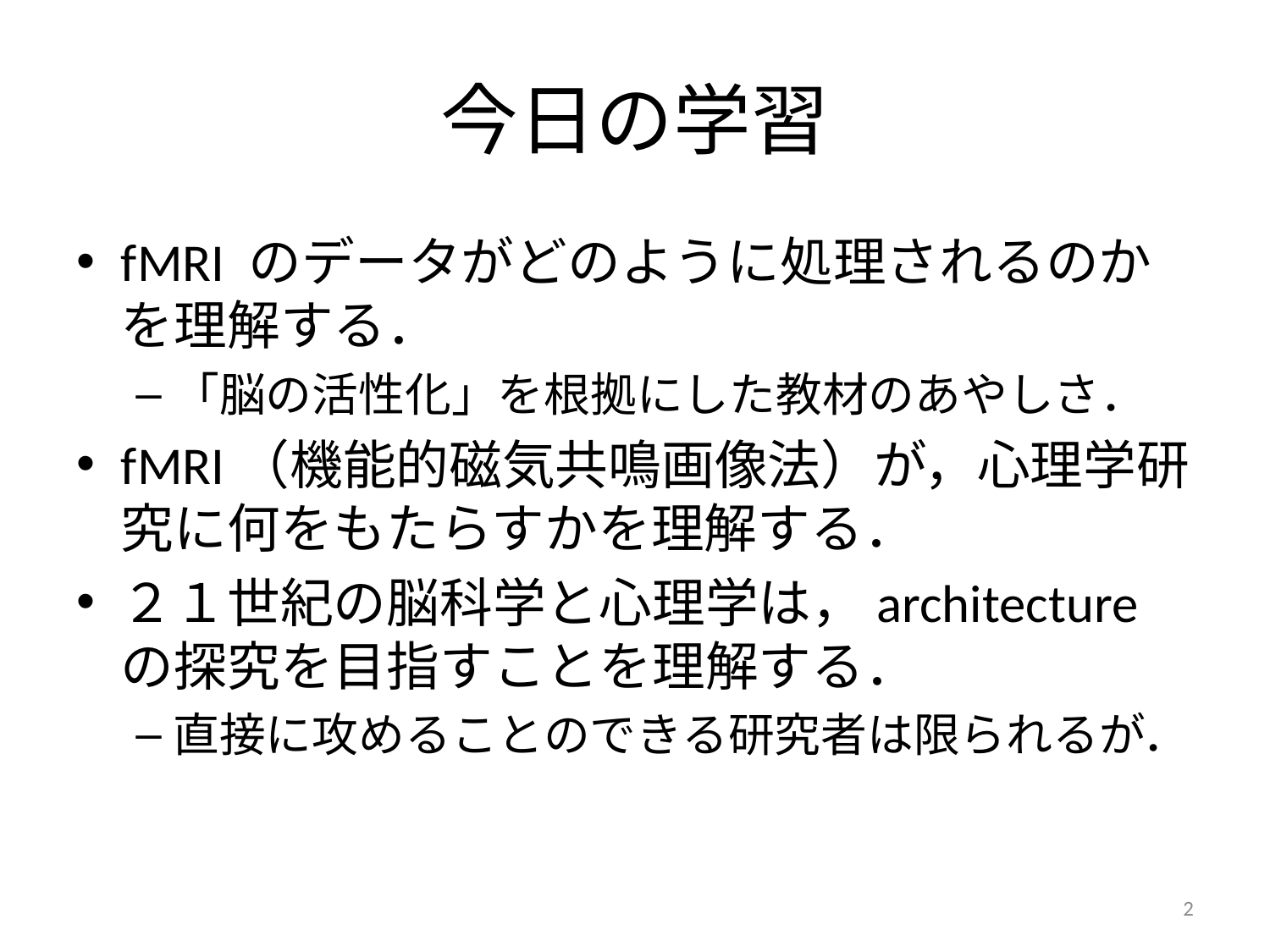

# 今日の学習
fMRI のデータがどのように処理されるのかを理解する．
「脳の活性化」を根拠にした教材のあやしさ．
fMRI（機能的磁気共鳴画像法）が，心理学研究に何をもたらすかを理解する．
２１世紀の脳科学と心理学は，architecture の探究を目指すことを理解する．
直接に攻めることのできる研究者は限られるが．
2